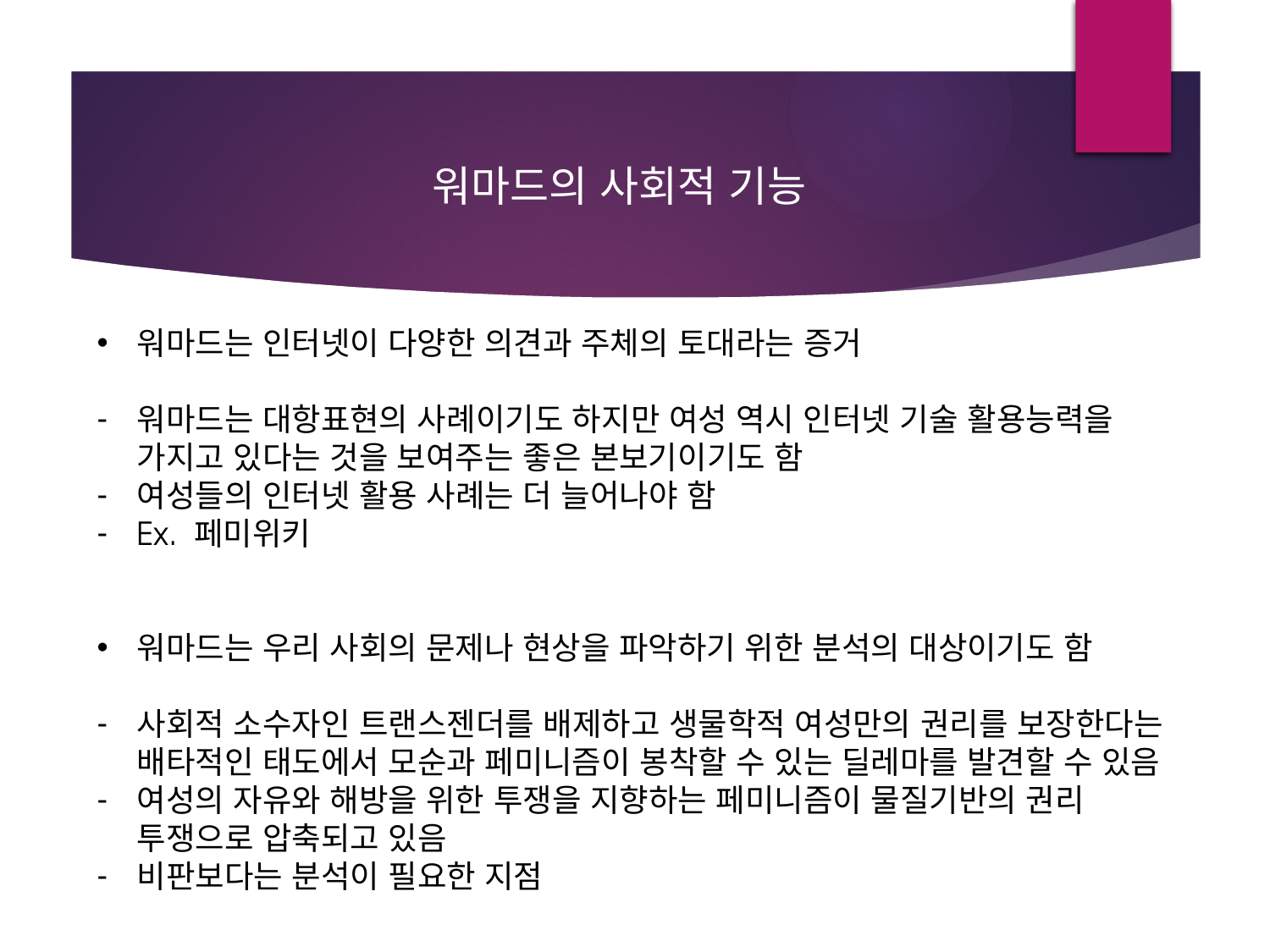

워마드의 사회적 기능
워마드는 인터넷이 다양한 의견과 주체의 토대라는 증거

워마드는 대항표현의 사례이기도 하지만 여성 역시 인터넷 기술 활용능력을 가지고 있다는 것을 보여주는 좋은 본보기이기도 함
여성들의 인터넷 활용 사례는 더 늘어나야 함
Ex. 페미위키

워마드는 우리 사회의 문제나 현상을 파악하기 위한 분석의 대상이기도 함

사회적 소수자인 트랜스젠더를 배제하고 생물학적 여성만의 권리를 보장한다는 배타적인 태도에서 모순과 페미니즘이 봉착할 수 있는 딜레마를 발견할 수 있음
여성의 자유와 해방을 위한 투쟁을 지향하는 페미니즘이 물질기반의 권리 투쟁으로 압축되고 있음
비판보다는 분석이 필요한 지점